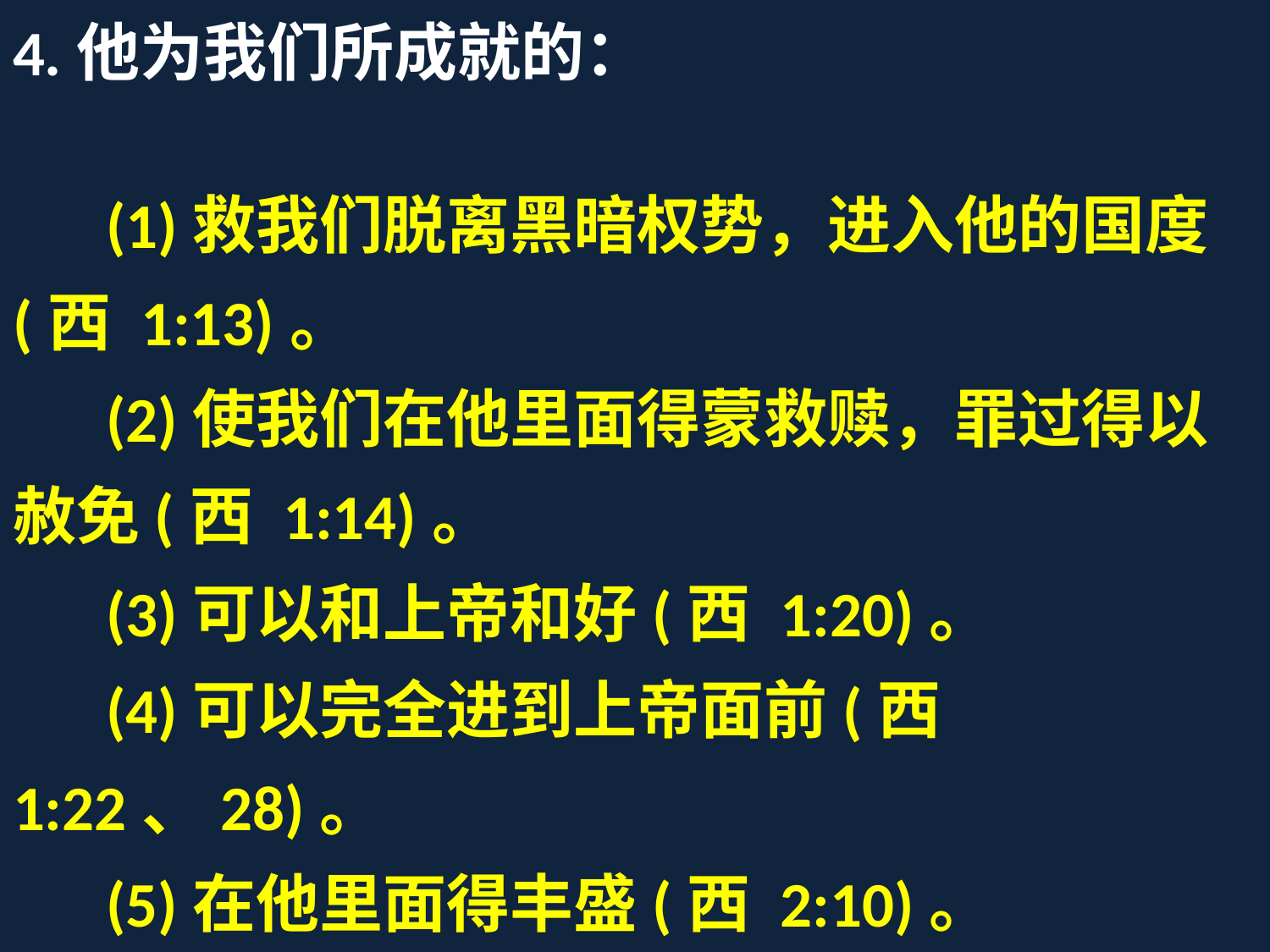

4.他为我们所成就的：

　 (1)救我们脱离黑暗权势，进入他的国度(西 1:13)。
　 (2)使我们在他里面得蒙救赎，罪过得以赦免(西 1:14)。
　 (3)可以和上帝和好(西 1:20)。
　 (4)可以完全进到上帝面前(西 1:22、28)。
　 (5)在他里面得丰盛(西 2:10)。